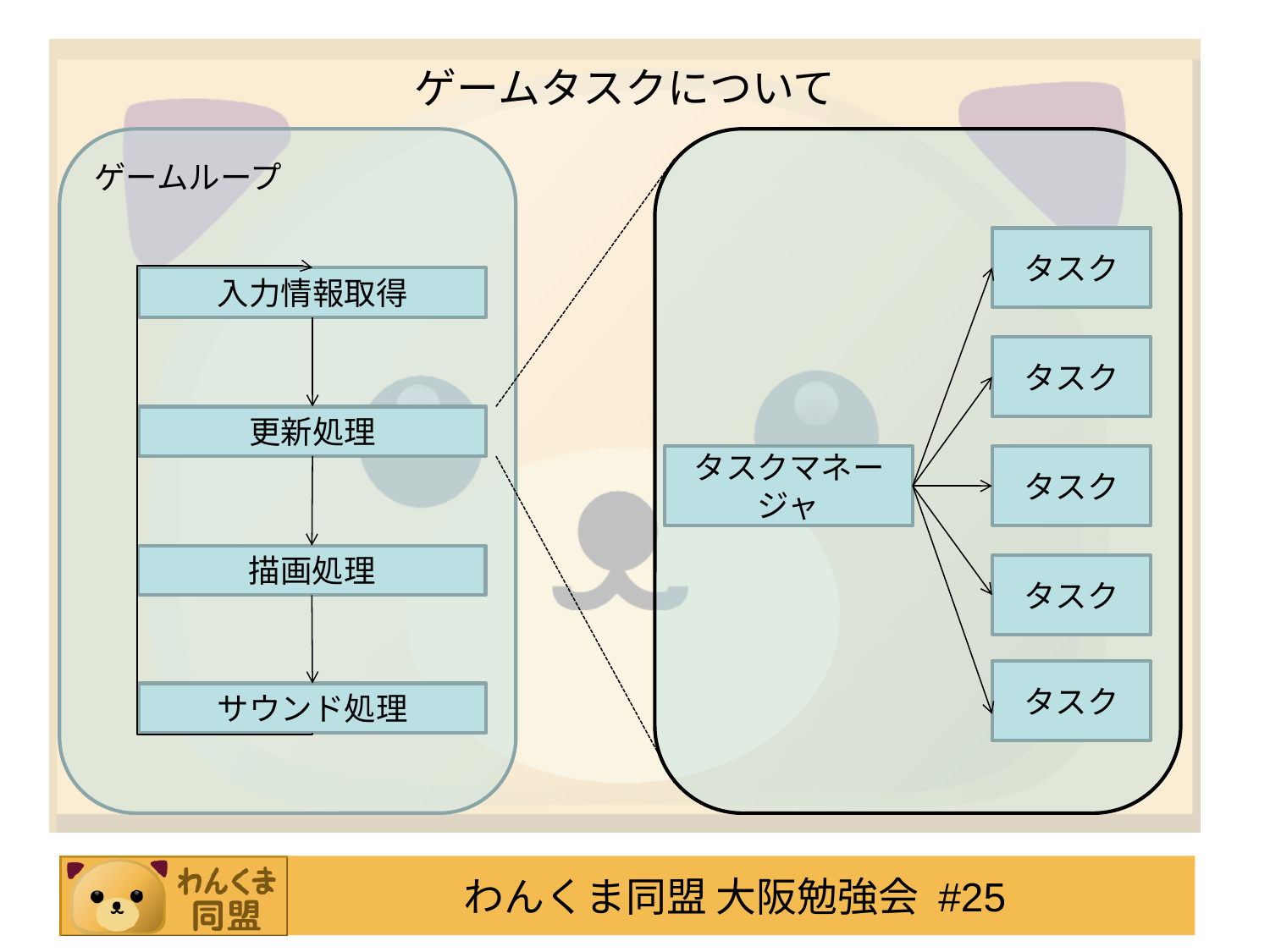

# ゲームタスクについて
ゲームループ

タスク
入力情報取得
タスク
更新処理
タスクマネージャ
タスク
描画処理
タスク
タスク
サウンド処理